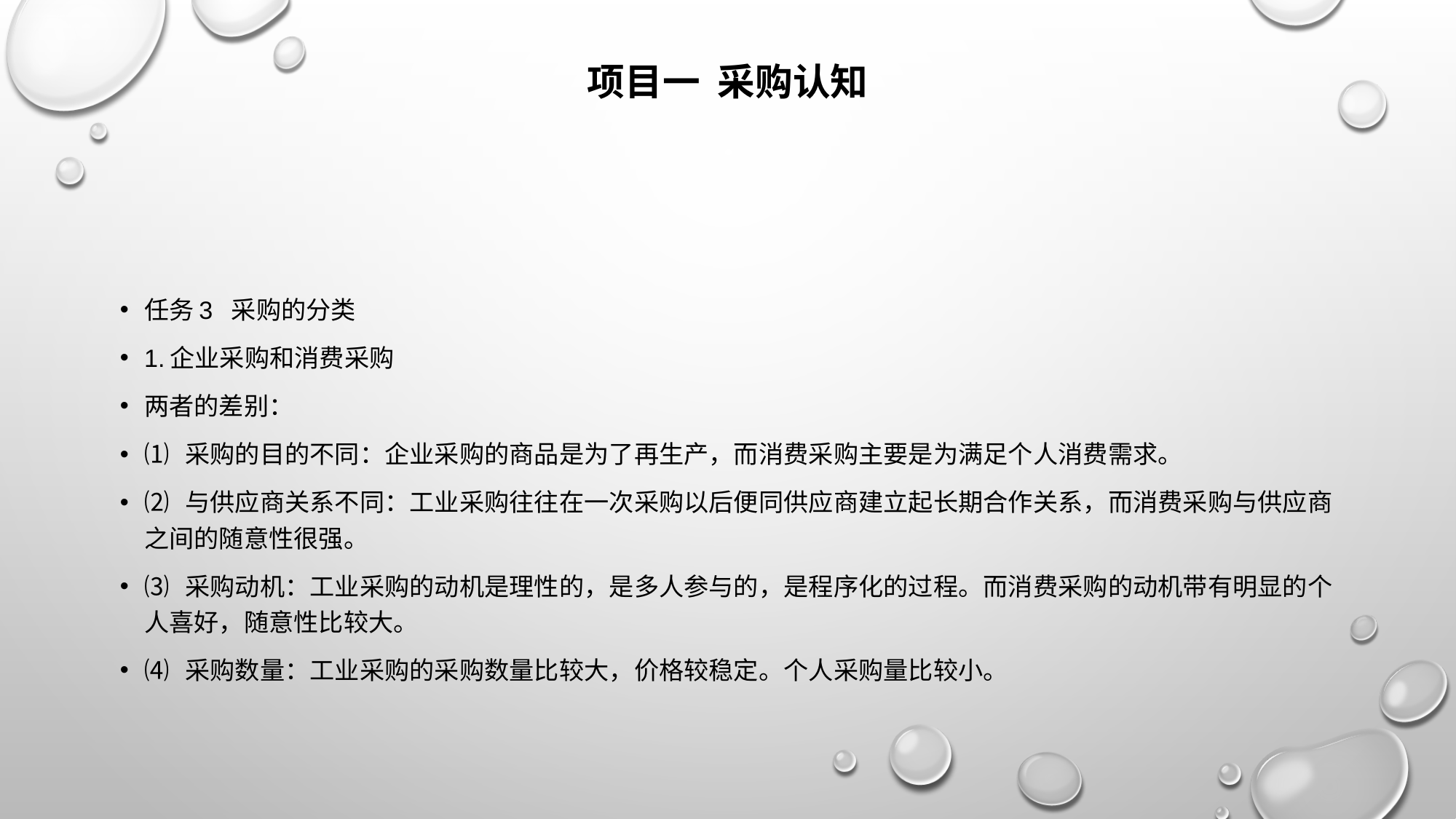

# 项目一  采购认知
任务3  采购的分类
1.企业采购和消费采购
两者的差别：
⑴  采购的目的不同：企业采购的商品是为了再生产，而消费采购主要是为满足个人消费需求。
⑵  与供应商关系不同：工业采购往往在一次采购以后便同供应商建立起长期合作关系，而消费采购与供应商之间的随意性很强。
⑶  采购动机：工业采购的动机是理性的，是多人参与的，是程序化的过程。而消费采购的动机带有明显的个人喜好，随意性比较大。
⑷  采购数量：工业采购的采购数量比较大，价格较稳定。个人采购量比较小。